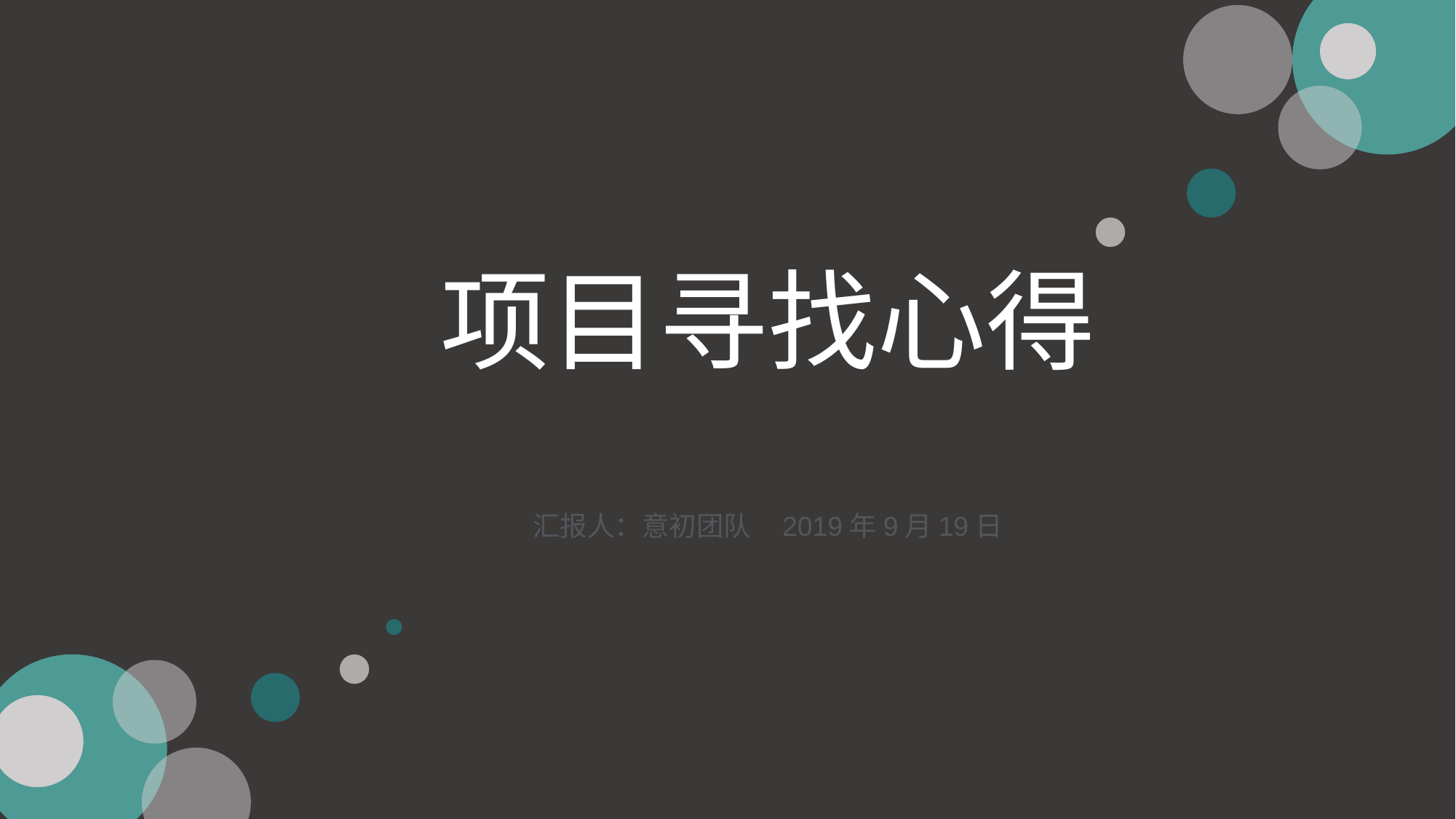

项目寻找心得
礼仪知识培训活动
As members of the Marketing Department, We should have good manners.

汇报人：意初团队    2019年9月19日